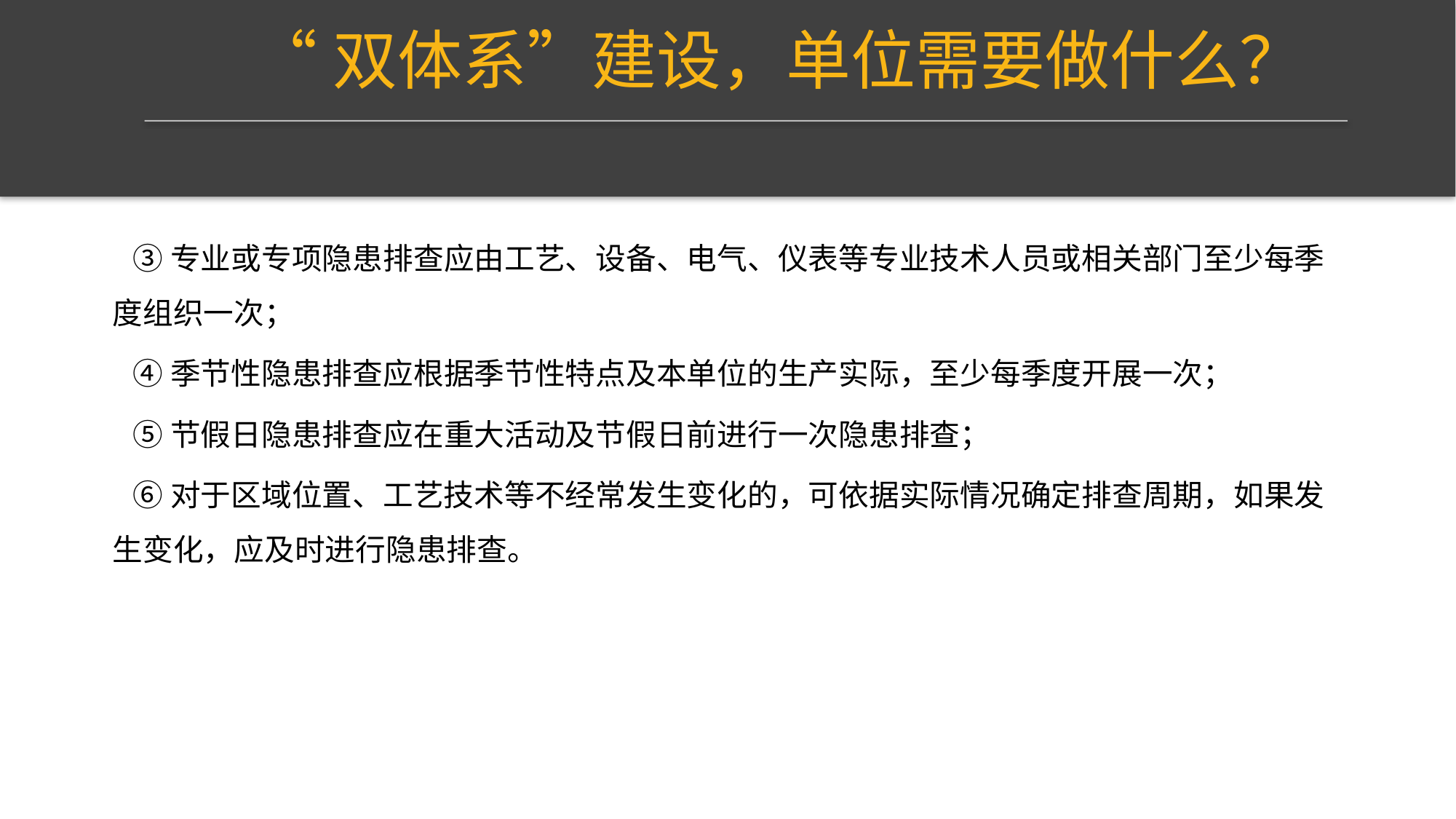

“双体系”建设，单位需要做什么？
   ③专业或专项隐患排查应由工艺、设备、电气、仪表等专业技术人员或相关部门至少每季度组织一次；
   ④季节性隐患排查应根据季节性特点及本单位的生产实际，至少每季度开展一次；
   ⑤节假日隐患排查应在重大活动及节假日前进行一次隐患排查；
   ⑥对于区域位置、工艺技术等不经常发生变化的，可依据实际情况确定排查周期，如果发生变化，应及时进行隐患排查。